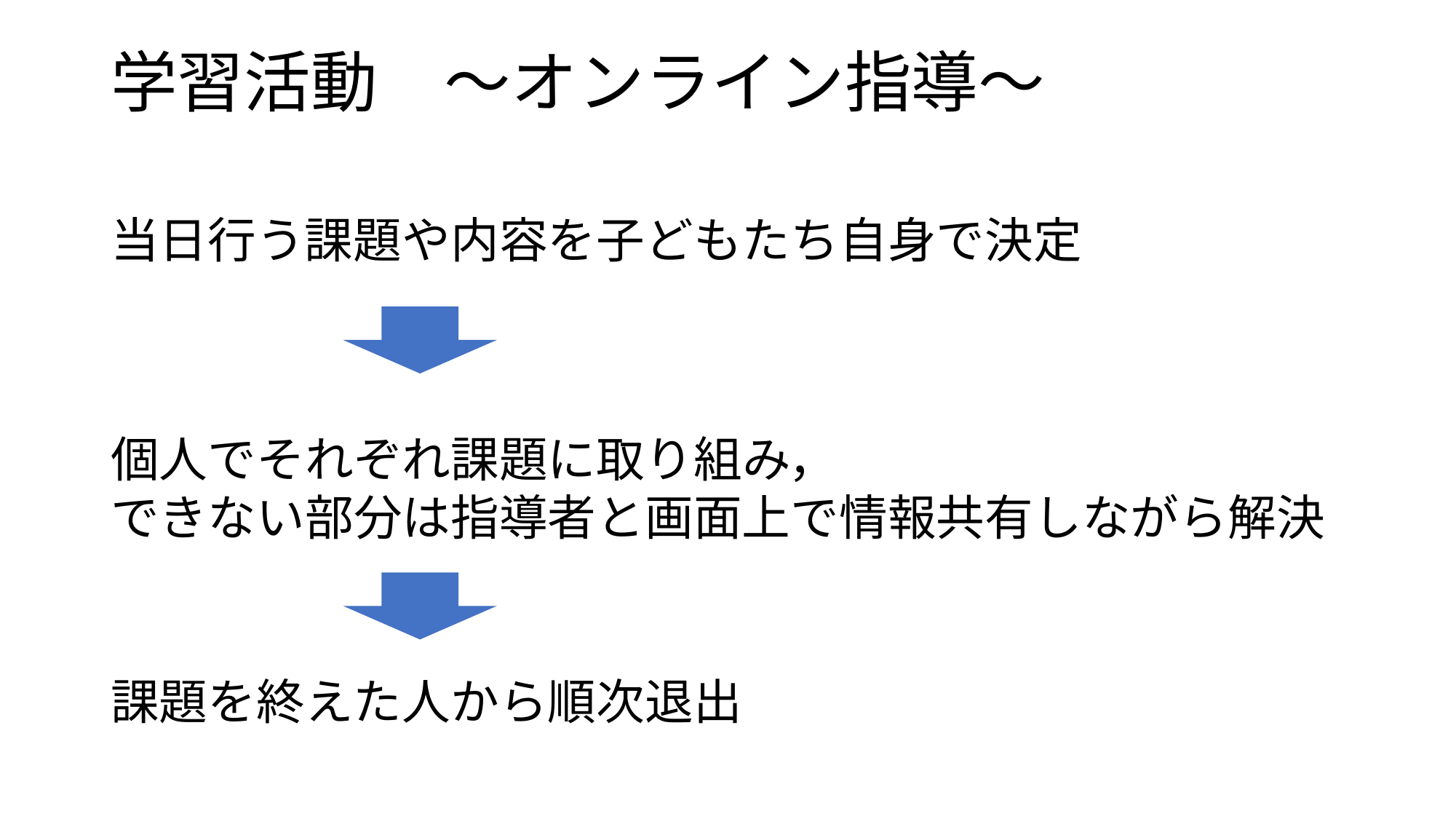

学習活動　〜オンライン指導〜
当日行う課題や内容を子どもたち自身で決定

個人でそれぞれ課題に取り組み，
できない部分は指導者と画面上で情報共有しながら解決

課題を終えた人から順次退出